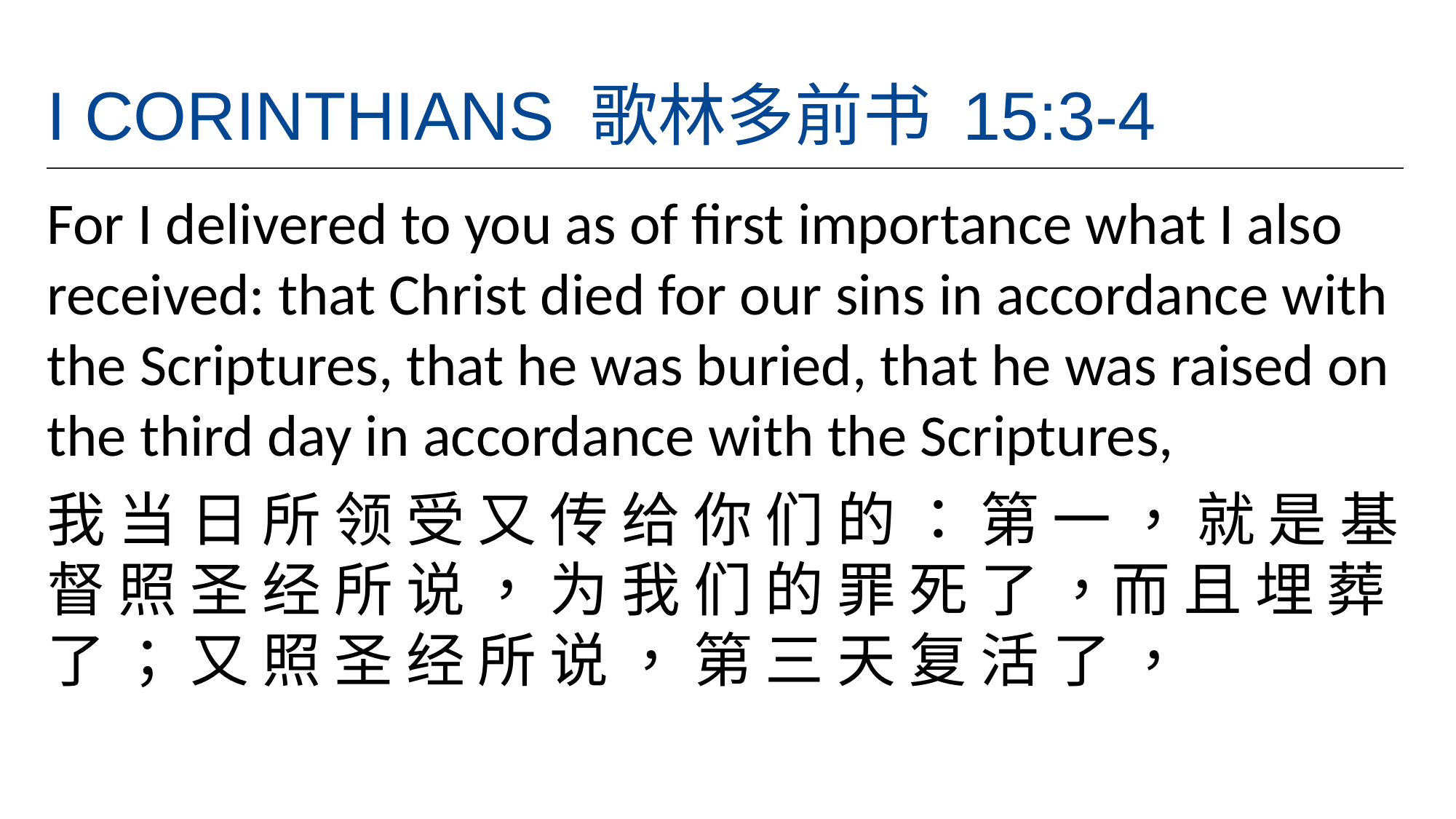

# I Corinthians 歌林多前书 15:3-4
For I delivered to you as of first importance what I also received: that Christ died for our sins in accordance with the Scriptures, that he was buried, that he was raised on the third day in accordance with the Scriptures,
我 当 日 所 领 受 又 传 给 你 们 的 ： 第 一 ， 就 是 基 督 照 圣 经 所 说 ， 为 我 们 的 罪 死 了 ，而 且 埋 葬 了 ； 又 照 圣 经 所 说 ， 第 三 天 复 活 了 ，